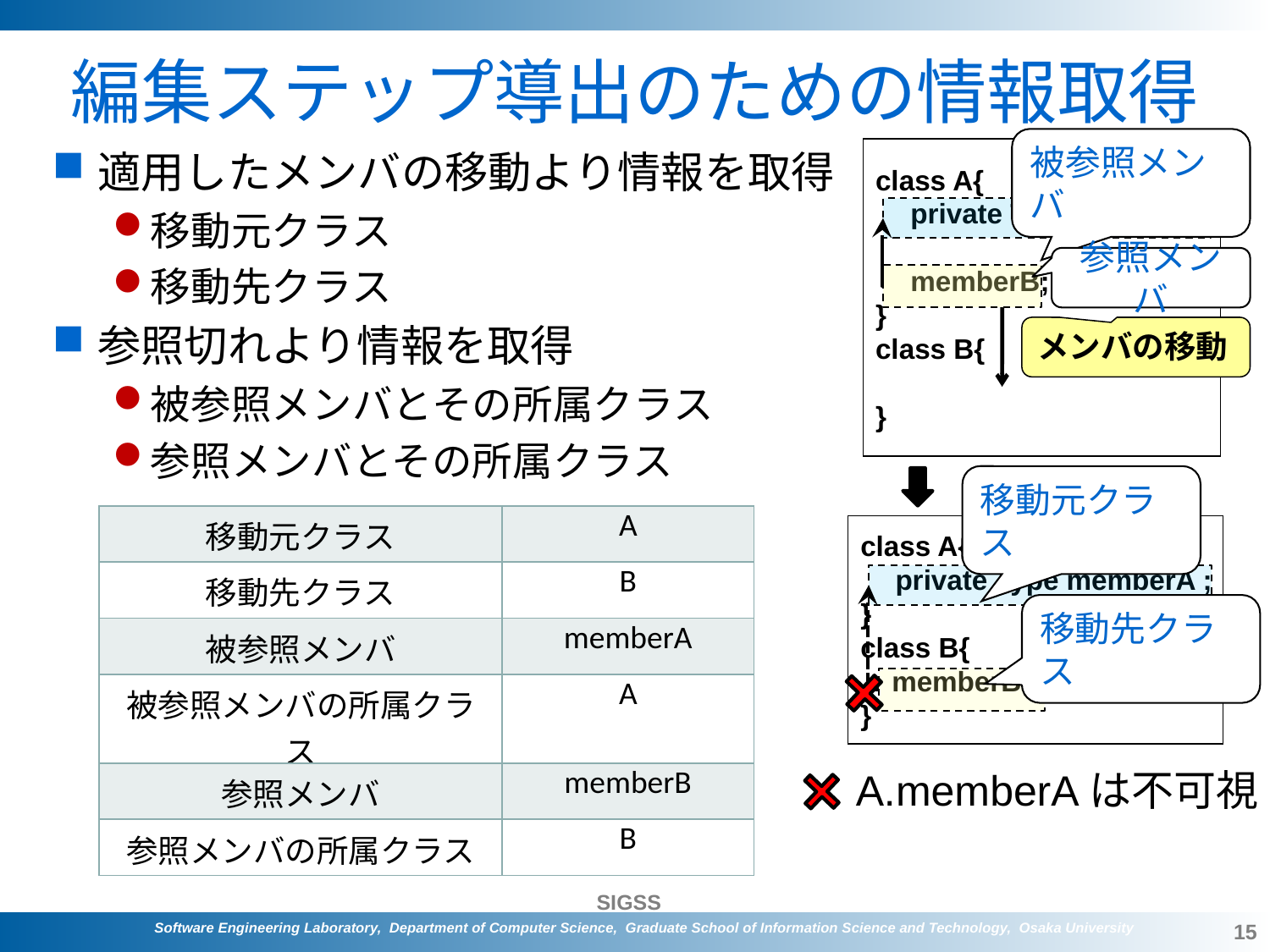

# 編集ステップ導出のための情報取得
被参照メンバ
class A{
　private Type memberA ;

　memberB;
}
class B{

}

参照メンバ

適用したメンバの移動より情報を取得
移動元クラス
移動先クラス
参照切れより情報を取得
被参照メンバとその所属クラス
参照メンバとその所属クラス

メンバの移動

移動元クラス

| 移動元クラス | A |
| --- | --- |
| 移動先クラス | B |
| 被参照メンバ | memberA |
| 被参照メンバの所属クラス | A |
| 参照メンバ | memberB |
| 参照メンバの所属クラス | B |
class A{
　private Type memberA ;
}
class B{
    memberB;
}

移動先クラス
A.memberAは不可視

15
Software Engineering Laboratory,  Department of Computer Science,  Graduate School of Information Science and Technology,  Osaka University